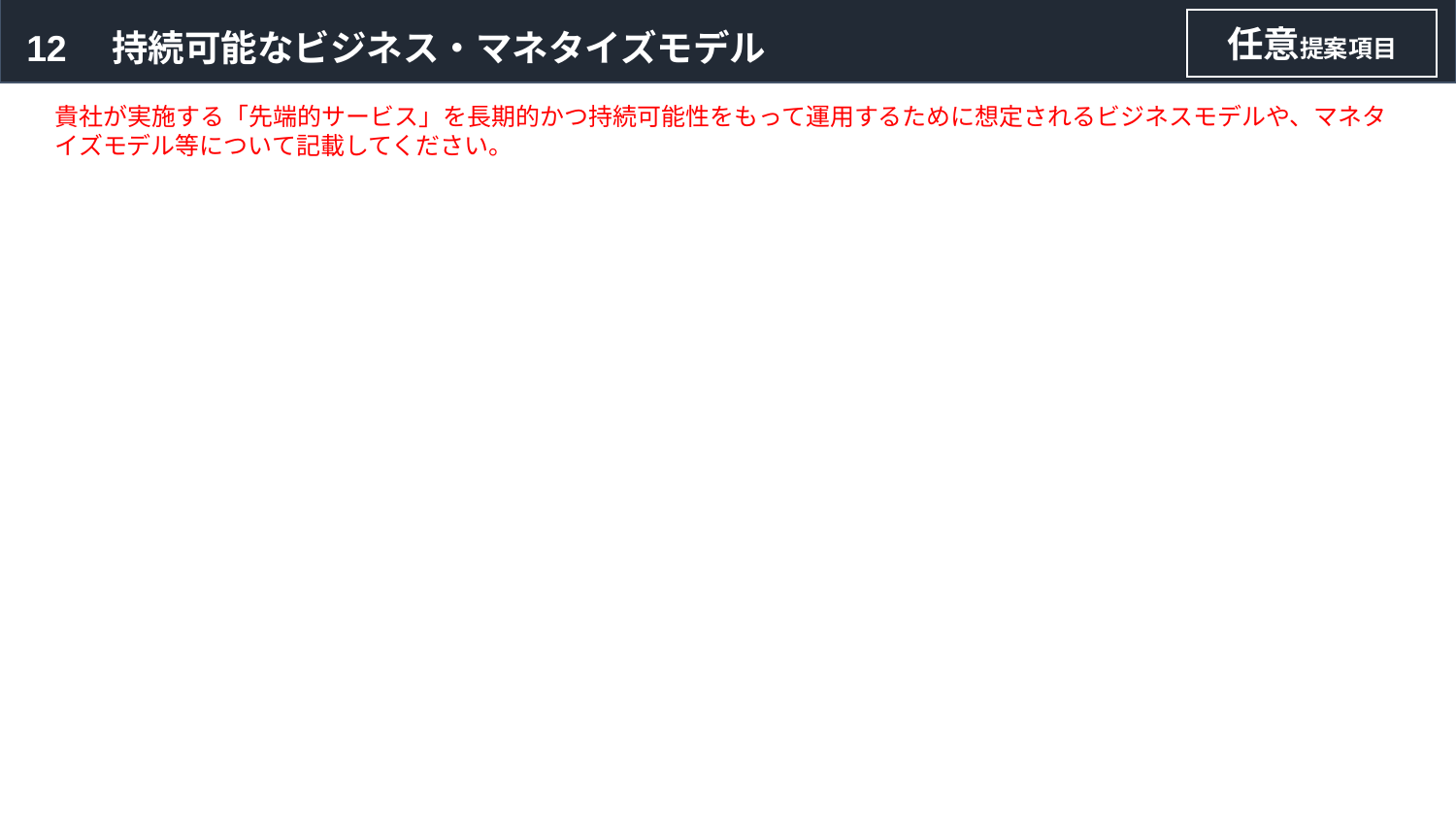

任意提案項目
12　持続可能なビジネス・マネタイズモデル
貴社が実施する「先端的サービス」を長期的かつ持続可能性をもって運用するために想定されるビジネスモデルや、マネタイズモデル等について記載してください。